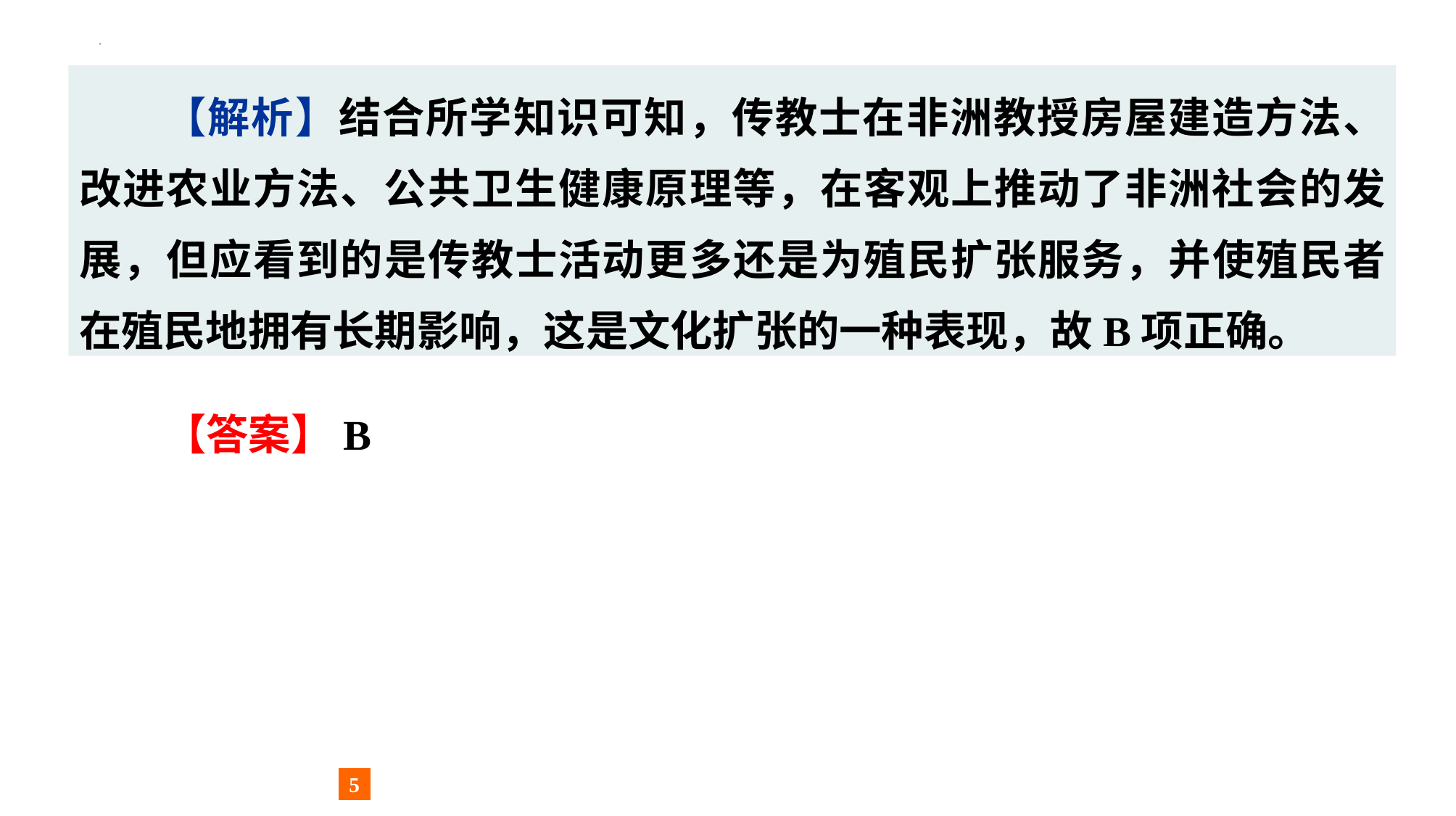

【解析】结合所学知识可知，传教士在非洲教授房屋建造方法、改进农业方法、公共卫生健康原理等，在客观上推动了非洲社会的发展，但应看到的是传教士活动更多还是为殖民扩张服务，并使殖民者在殖民地拥有长期影响，这是文化扩张的一种表现，故B项正确。
【答案】B
5